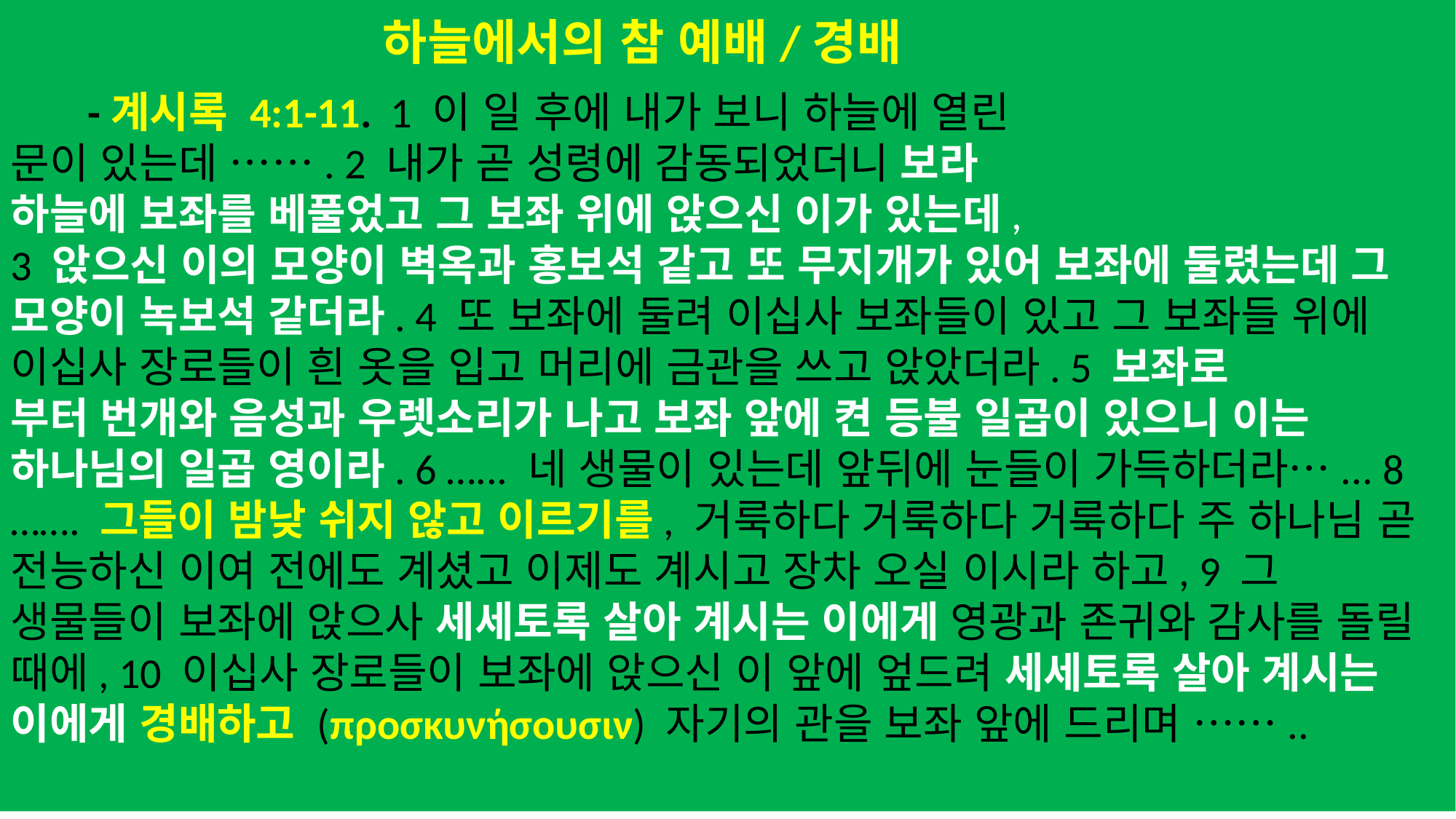

하늘에서의 참 예배/경배

        -계시록 4:1-11.  1 이 일 후에 내가 보니 하늘에 열린
문이 있는데 ……. 2 내가 곧 성령에 감동되었더니 보라
하늘에 보좌를 베풀었고 그 보좌 위에 앉으신 이가 있는데,
3 앉으신 이의 모양이 벽옥과 홍보석 같고 또 무지개가 있어 보좌에 둘렸는데 그 모양이 녹보석 같더라. 4 또 보좌에 둘려 이십사 보좌들이 있고 그 보좌들 위에 이십사 장로들이 흰 옷을 입고 머리에 금관을 쓰고 앉았더라. 5 보좌로
부터 번개와 음성과 우렛소리가 나고 보좌 앞에 켠 등불 일곱이 있으니 이는 하나님의 일곱 영이라. 6 …... 네 생물이 있는데 앞뒤에 눈들이 가득하더라…... 8 ……. 그들이 밤낮 쉬지 않고 이르기를, 거룩하다 거룩하다 거룩하다 주 하나님 곧 전능하신 이여 전에도 계셨고 이제도 계시고 장차 오실 이시라 하고, 9 그 생물들이 보좌에 앉으사 세세토록 살아 계시는 이에게 영광과 존귀와 감사를 돌릴 때에, 10 이십사 장로들이 보좌에 앉으신 이 앞에 엎드려 세세토록 살아 계시는 이에게 경배하고 (προσκυνήσουσιν) 자기의 관을 보좌 앞에 드리며 ……..